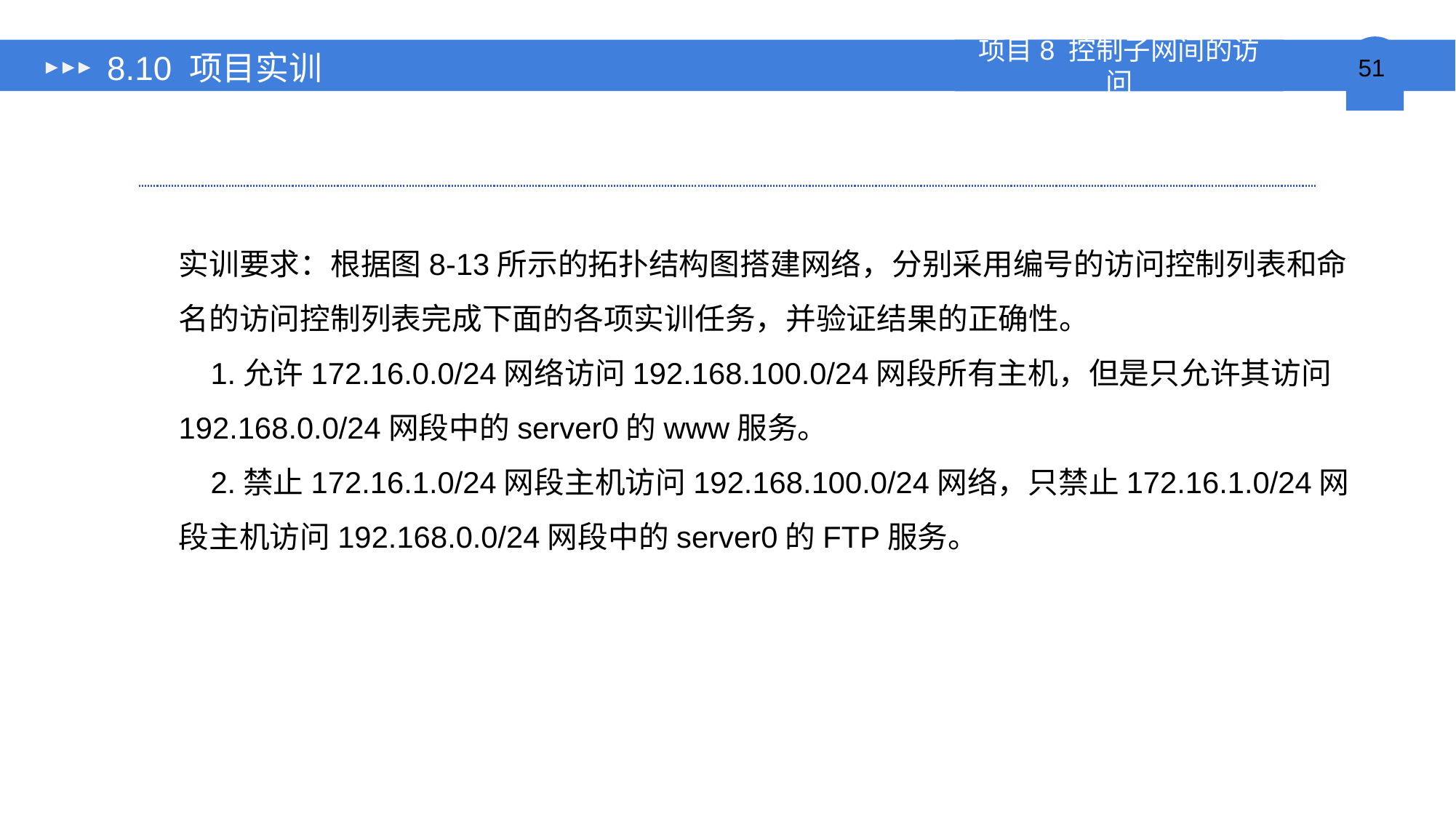

# 8.10 项目实训

实训要求：根据图8-13所示的拓扑结构图搭建网络，分别采用编号的访问控制列表和命名的访问控制列表完成下面的各项实训任务，并验证结果的正确性。
1.允许172.16.0.0/24网络访问192.168.100.0/24网段所有主机，但是只允许其访问192.168.0.0/24网段中的server0的www服务。
2.禁止172.16.1.0/24网段主机访问192.168.100.0/24网络，只禁止172.16.1.0/24网段主机访问192.168.0.0/24网段中的server0的FTP服务。